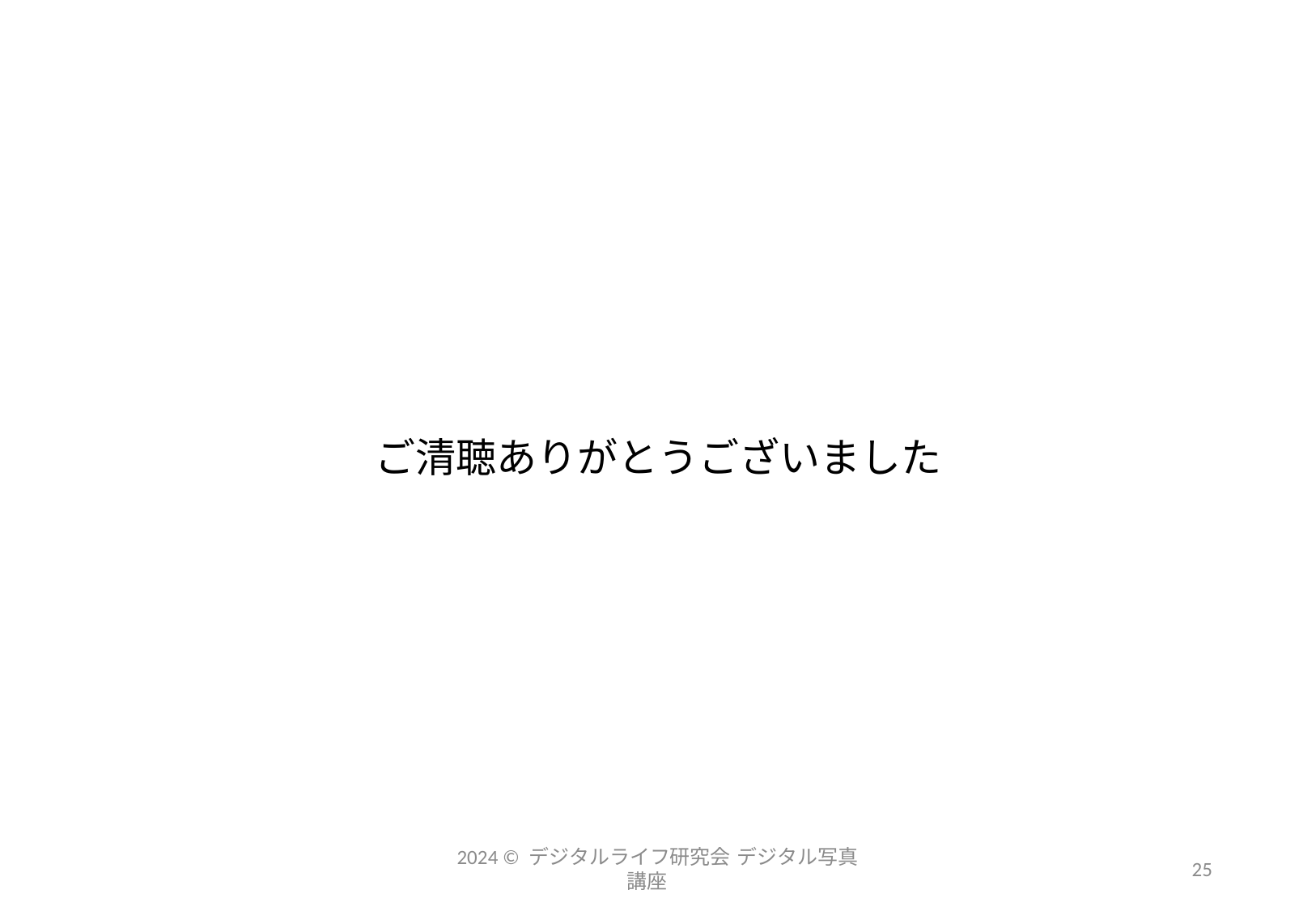

ご清聴ありがとうございました
2024 © デジタルライフ研究会 デジタル写真講座
25